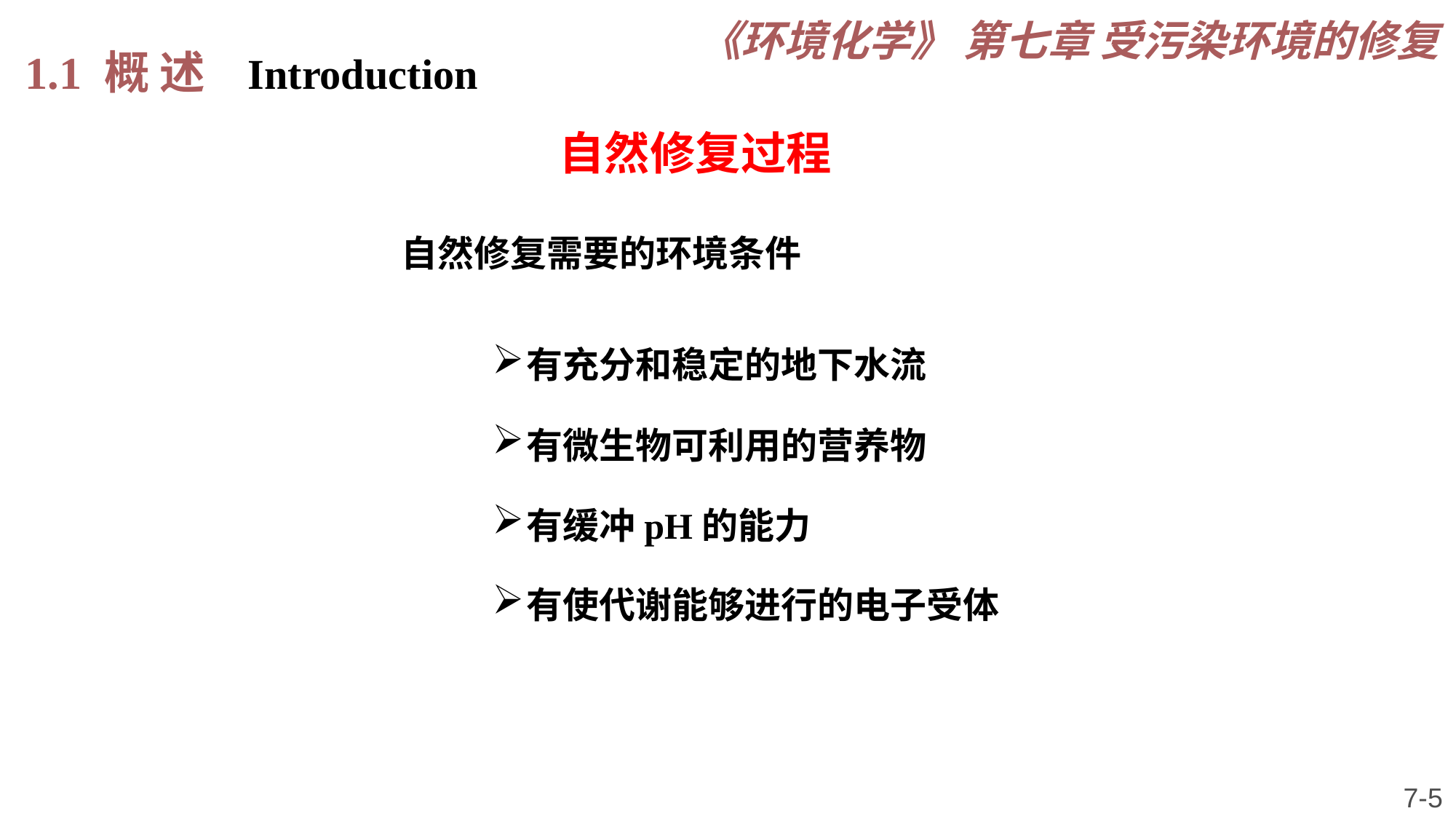

《环境化学》 第七章 受污染环境的修复
1.1 概 述   Introduction
自然修复过程
# 自然修复需要的环境条件
有充分和稳定的地下水流
有微生物可利用的营养物
有缓冲pH的能力
有使代谢能够进行的电子受体
7-5